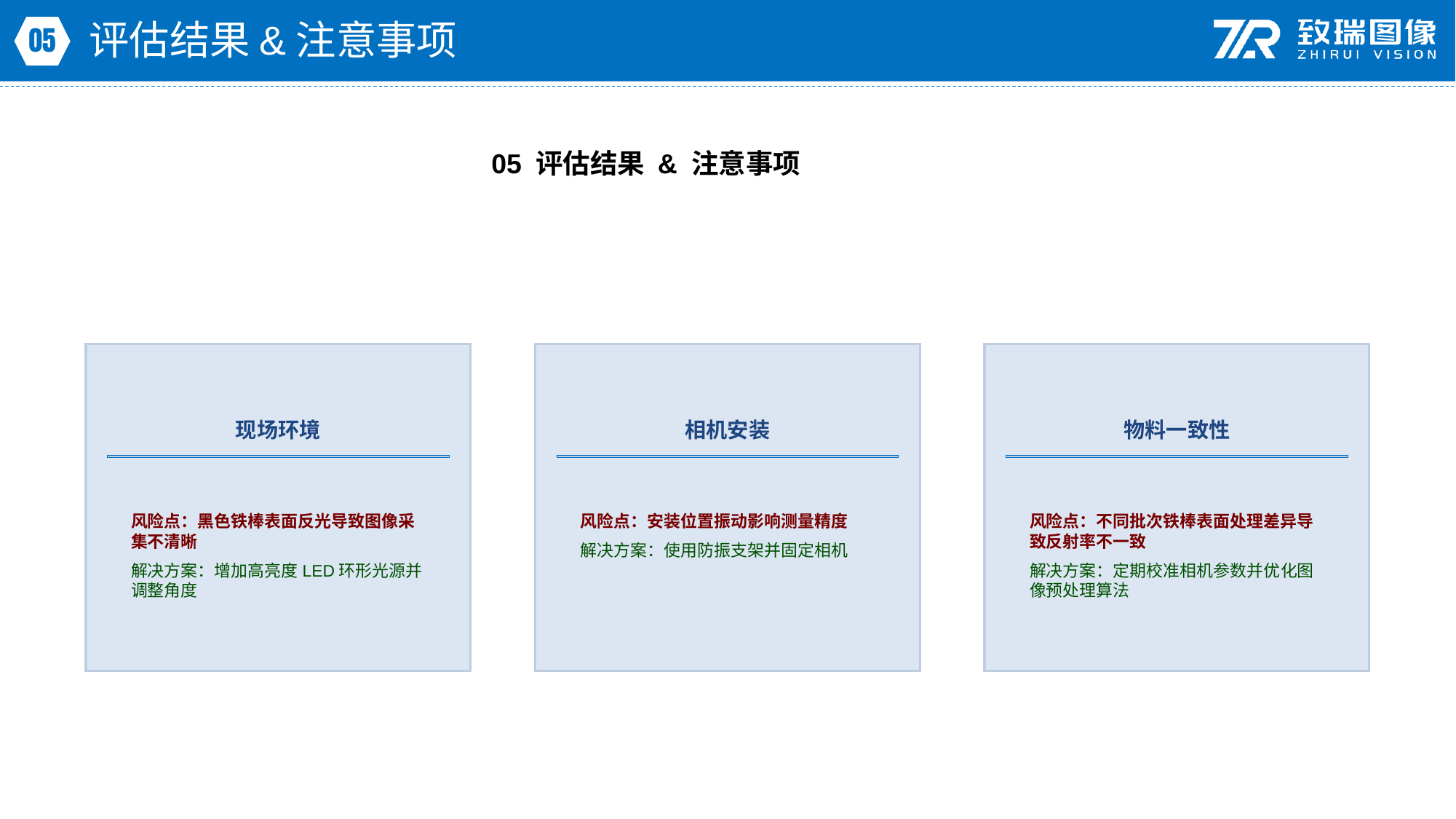

评估结果&注意事项
05

05 评估结果 & 注意事项

现场环境

相机安装

物料一致性

风险点：黑色铁棒表面反光导致图像采集不清晰
解决方案：增加高亮度LED环形光源并调整角度

风险点：安装位置振动影响测量精度
解决方案：使用防振支架并固定相机

风险点：不同批次铁棒表面处理差异导致反射率不一致
解决方案：定期校准相机参数并优化图像预处理算法